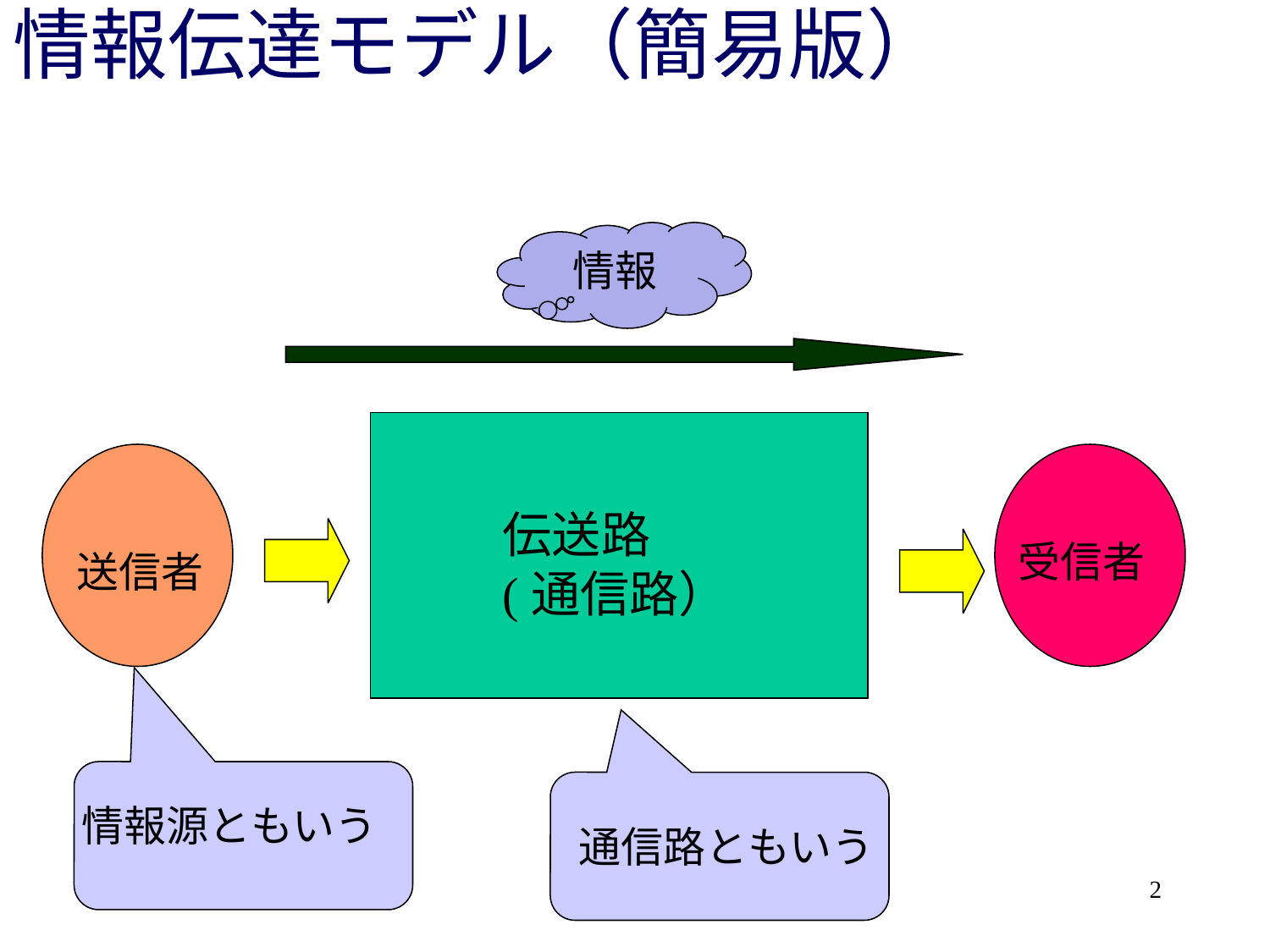

# 情報伝達モデル（簡易版）
情報

伝送路
(通信路）

受信者
送信者

情報源ともいう
通信路ともいう
2